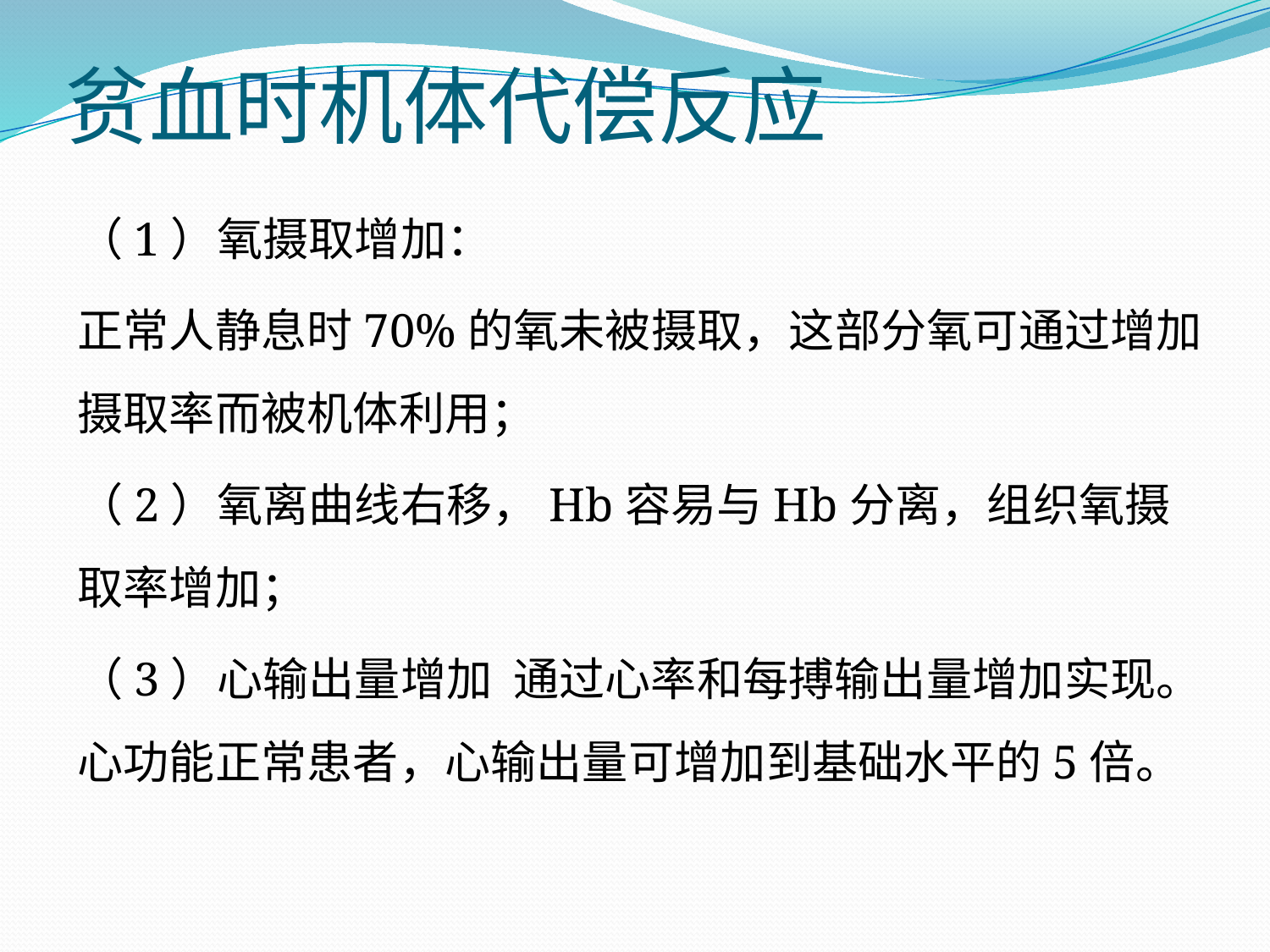

# 贫血时机体代偿反应
（1）氧摄取增加：
正常人静息时70%的氧未被摄取，这部分氧可通过增加摄取率而被机体利用；
（2）氧离曲线右移，Hb容易与Hb分离，组织氧摄取率增加；
（3）心输出量增加  通过心率和每搏输出量增加实现。 心功能正常患者，心输出量可增加到基础水平的5倍。